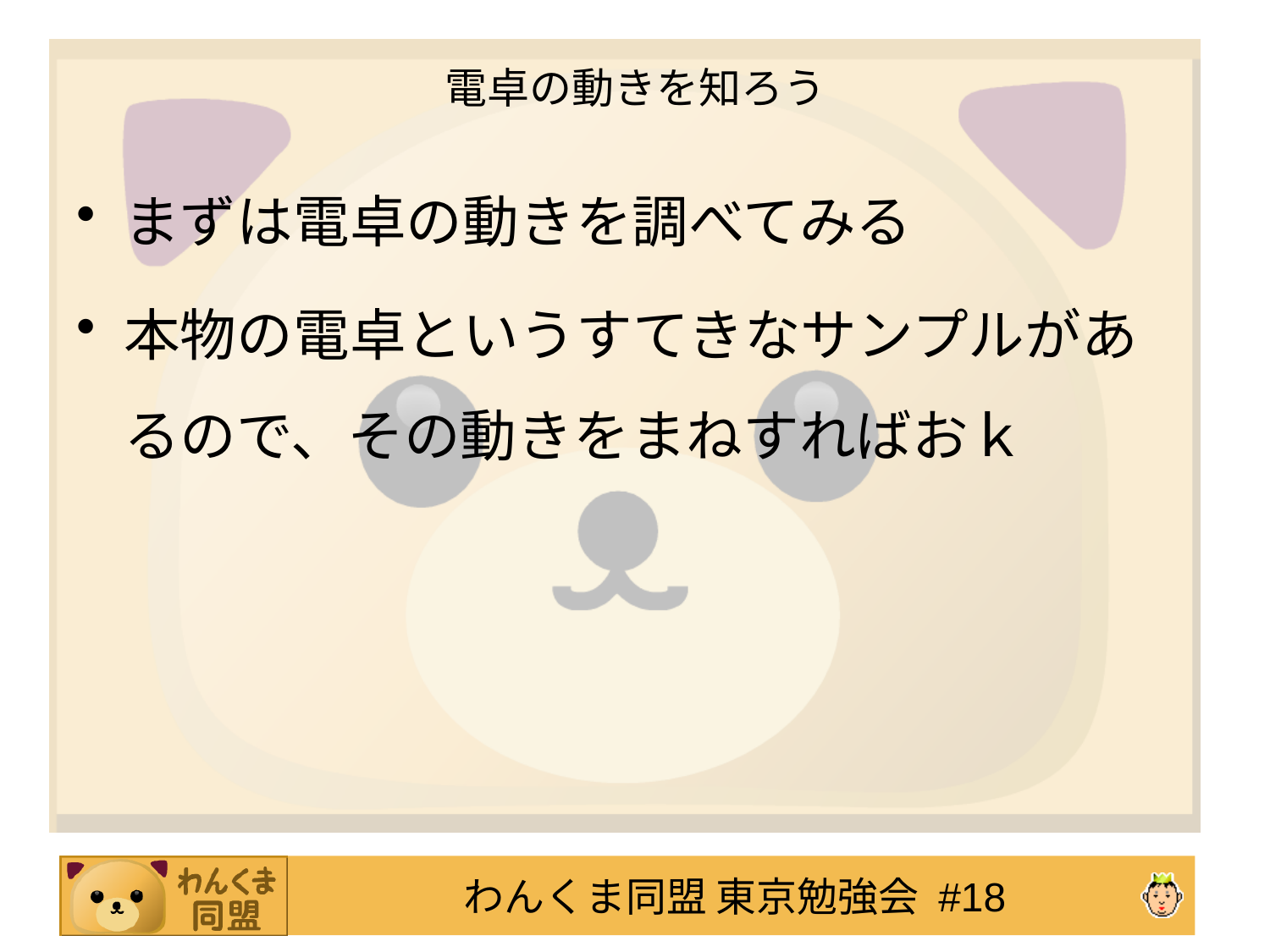

# 電卓の動きを知ろう
まずは電卓の動きを調べてみる
本物の電卓というすてきなサンプルがあるので、その動きをまねすればおｋ